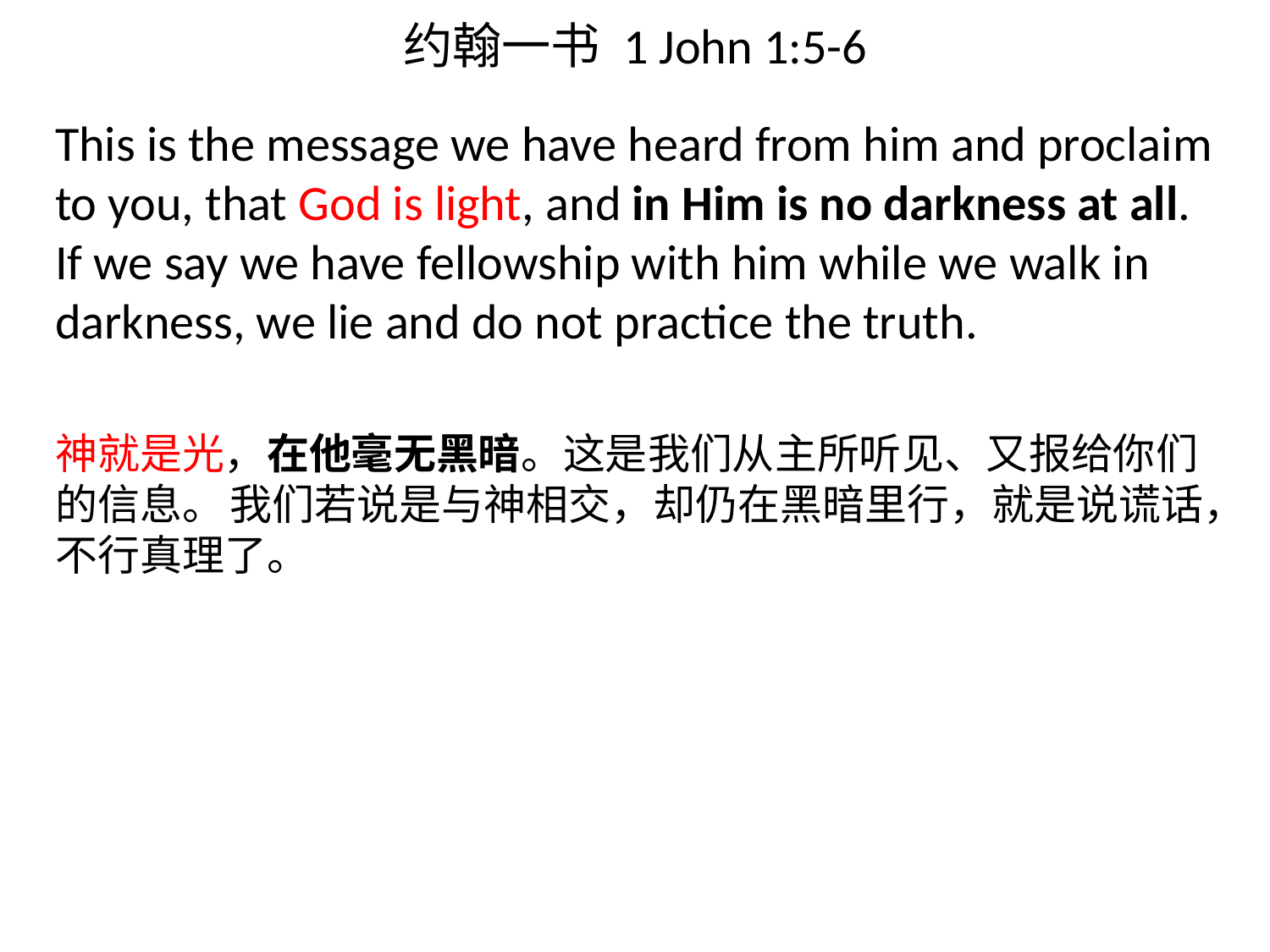

# 约翰一书 1 John 1:5-6
This is the message we have heard from him and proclaim to you, that God is light, and in Him is no darkness at all. If we say we have fellowship with him while we walk in darkness, we lie and do not practice the truth.

神就是光，在他毫无黑暗。这是我们从主所听见、又报给你们的信息。 我们若说是与神相交，却仍在黑暗里行，就是说谎话，不行真理了。